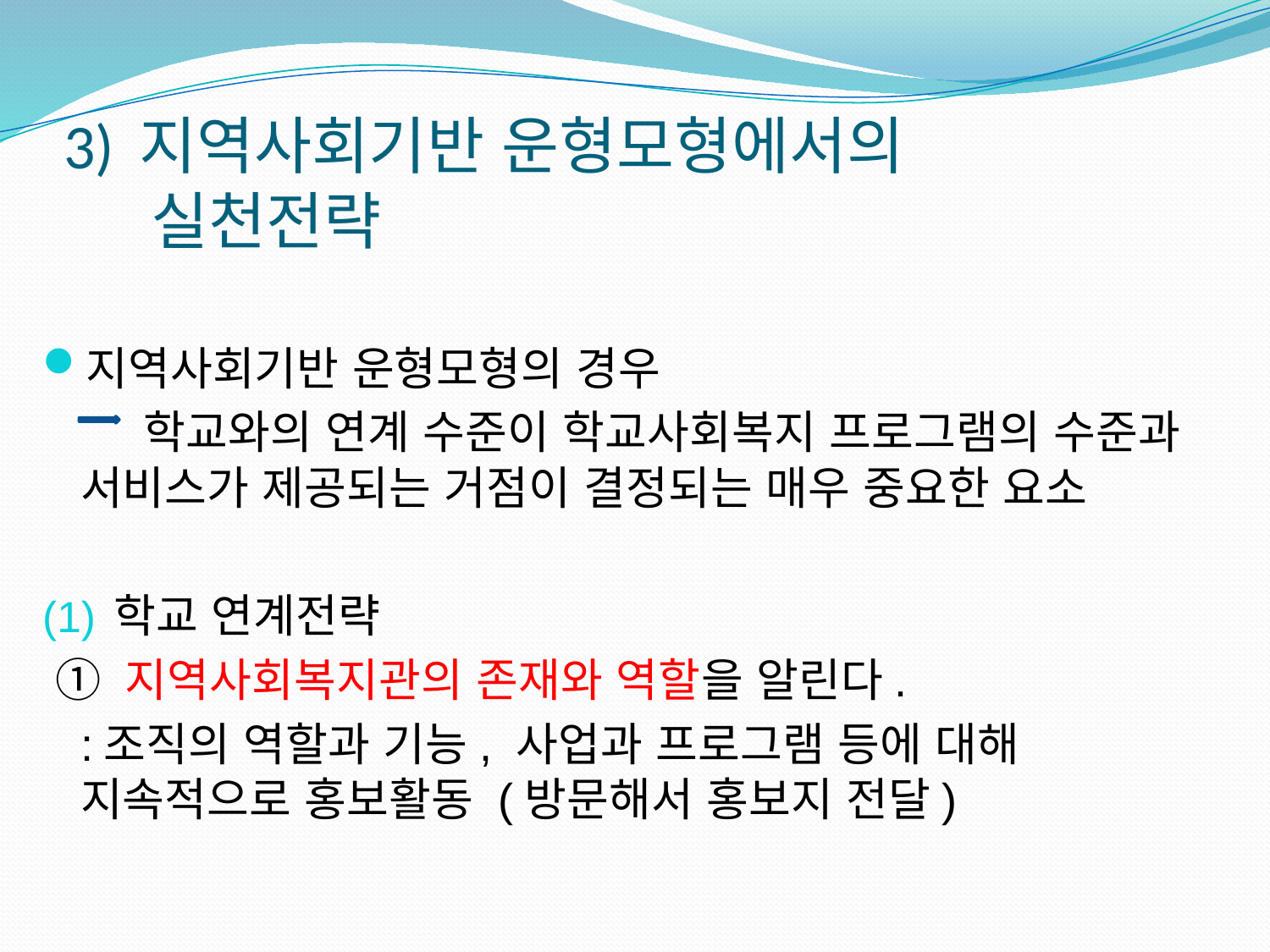

# 3) 지역사회기반 운형모형에서의 실천전략

지역사회기반 운형모형의 경우
       학교와의 연계 수준이 학교사회복지 프로그램의 수준과 서비스가 제공되는 거점이 결정되는 매우 중요한 요소

학교 연계전략
 ① 지역사회복지관의 존재와 역할을 알린다.
   :조직의 역할과 기능, 사업과 프로그램 등에 대해 지속적으로 홍보활동 (방문해서 홍보지 전달)